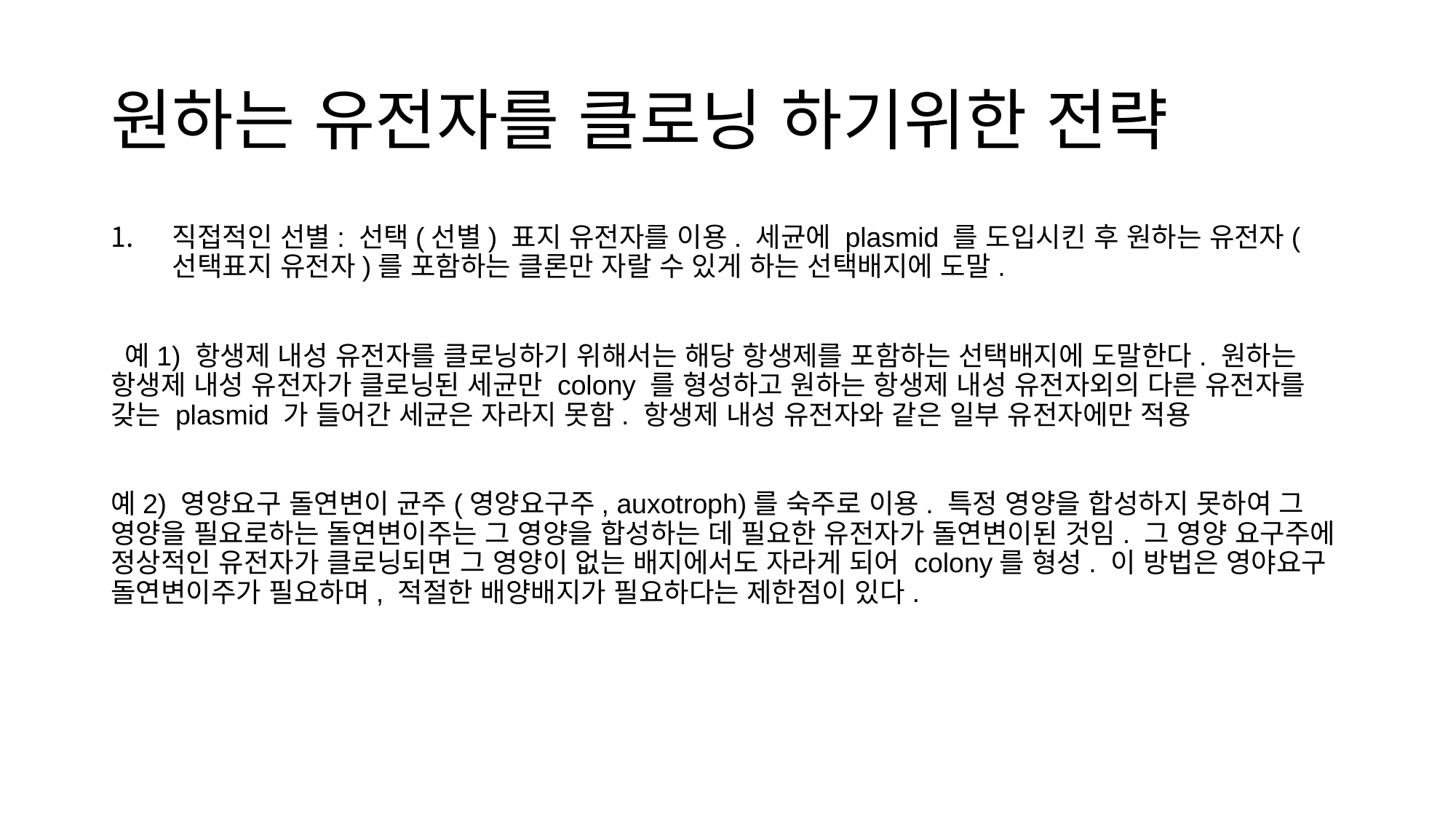

# 원하는 유전자를 클로닝 하기위한 전략
직접적인 선별: 선택(선별) 표지 유전자를 이용. 세균에 plasmid 를 도입시킨 후 원하는 유전자(선택표지 유전자)를 포함하는 클론만 자랄 수 있게 하는 선택배지에 도말.

 예1) 항생제 내성 유전자를 클로닝하기 위해서는 해당 항생제를 포함하는 선택배지에 도말한다. 원하는 항생제 내성 유전자가 클로닝된 세균만 colony 를 형성하고 원하는 항생제 내성 유전자외의 다른 유전자를 갖는 plasmid 가 들어간 세균은 자라지 못함. 항생제 내성 유전자와 같은 일부 유전자에만 적용

예2) 영양요구 돌연변이 균주(영양요구주, auxotroph)를 숙주로 이용. 특정 영양을 합성하지 못하여 그 영양을 필요로하는 돌연변이주는 그 영양을 합성하는 데 필요한 유전자가 돌연변이된 것임. 그 영양 요구주에 정상적인 유전자가 클로닝되면 그 영양이 없는 배지에서도 자라게 되어 colony를 형성. 이 방법은 영야요구 돌연변이주가 필요하며, 적절한 배양배지가 필요하다는 제한점이 있다.